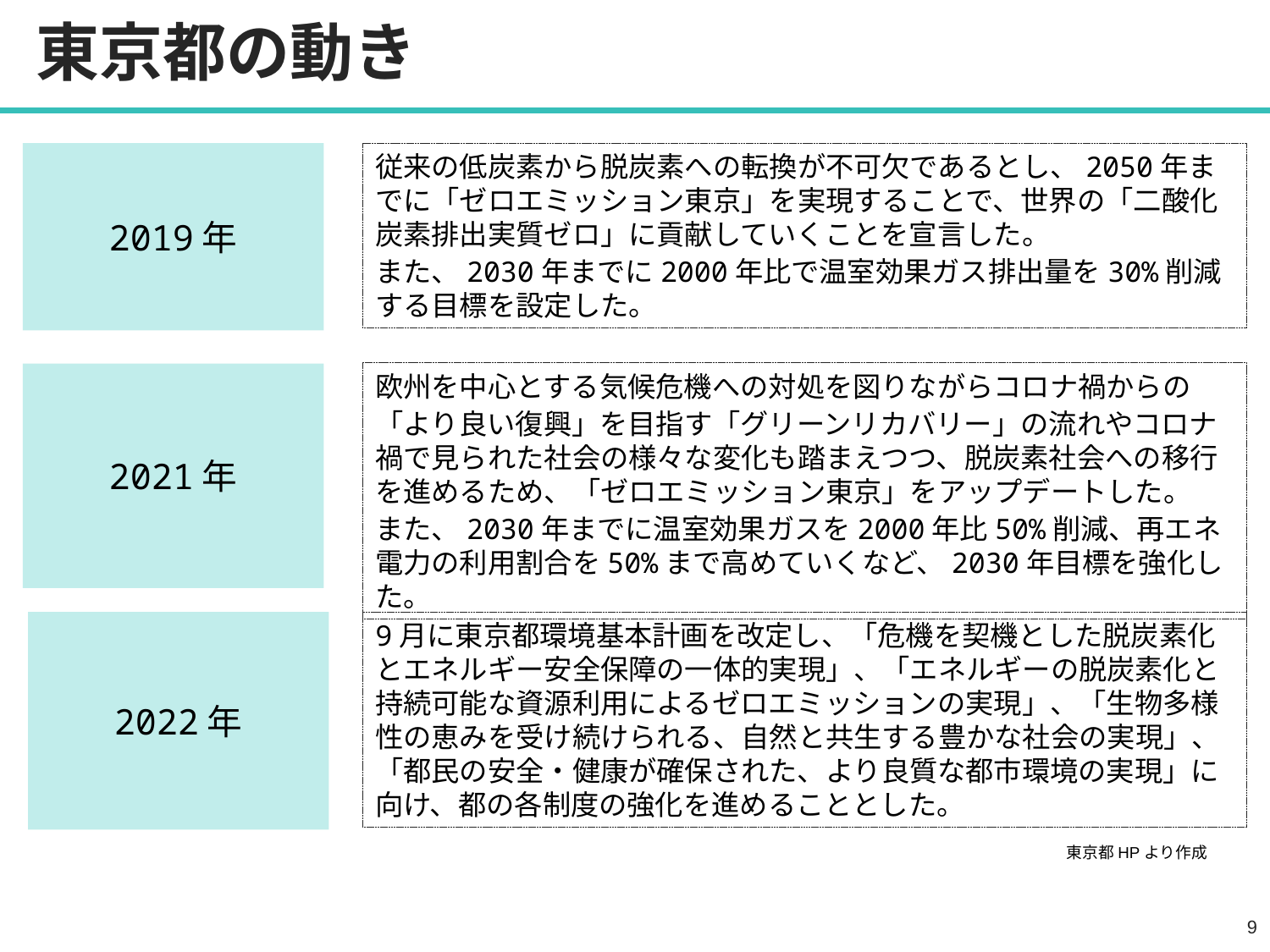

# 東京都の動き
従来の低炭素から脱炭素への転換が不可欠であるとし、2050年までに「ゼロエミッション東京」を実現することで、世界の「二酸化炭素排出実質ゼロ」に貢献していくことを宣言した。
また、2030年までに2000年比で温室効果ガス排出量を30%削減する目標を設定した。
2019年
欧州を中心とする気候危機への対処を図りながらコロナ禍からの
「より良い復興」を目指す「グリーンリカバリー」の流れやコロナ禍で見られた社会の様々な変化も踏まえつつ、脱炭素社会への移行を進めるため、「ゼロエミッション東京」をアップデートした。
また、2030年までに温室効果ガスを2000年比50%削減、再エネ電力の利用割合を50%まで高めていくなど、2030年目標を強化した。
2021年
9月に東京都環境基本計画を改定し、「危機を契機とした脱炭素化とエネルギー安全保障の一体的実現」、「エネルギーの脱炭素化と持続可能な資源利用によるゼロエミッションの実現」、「生物多様性の恵みを受け続けられる、自然と共生する豊かな社会の実現」、「都民の安全・健康が確保された、より良質な都市環境の実現」に向け、都の各制度の強化を進めることとした。
2022年
東京都HPより作成
9